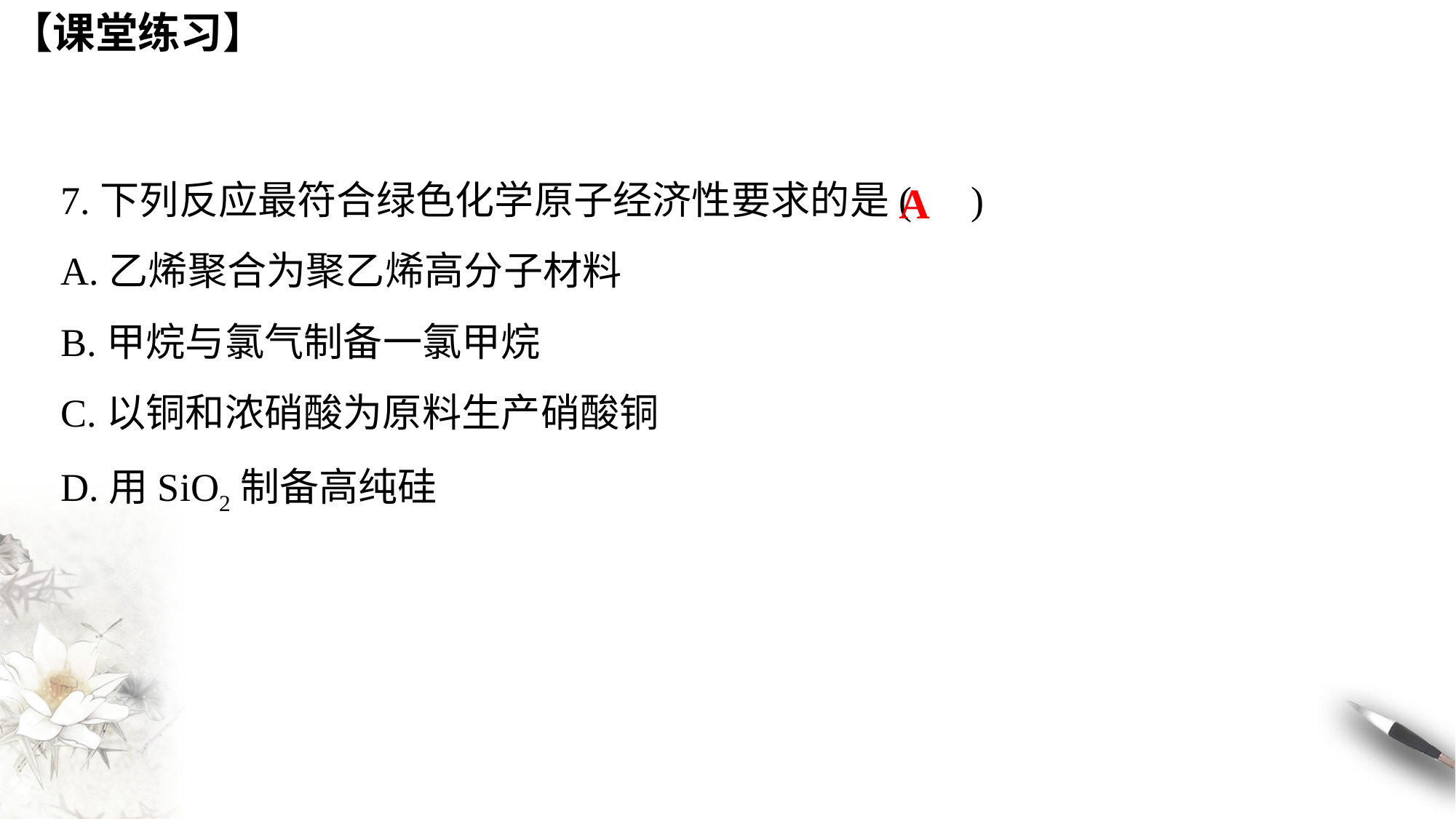

【课堂练习】
7.下列反应最符合绿色化学原子经济性要求的是(      )
A.乙烯聚合为聚乙烯高分子材料
B.甲烷与氯气制备一氯甲烷
C.以铜和浓硝酸为原料生产硝酸铜
D.用SiO2制备高纯硅
A